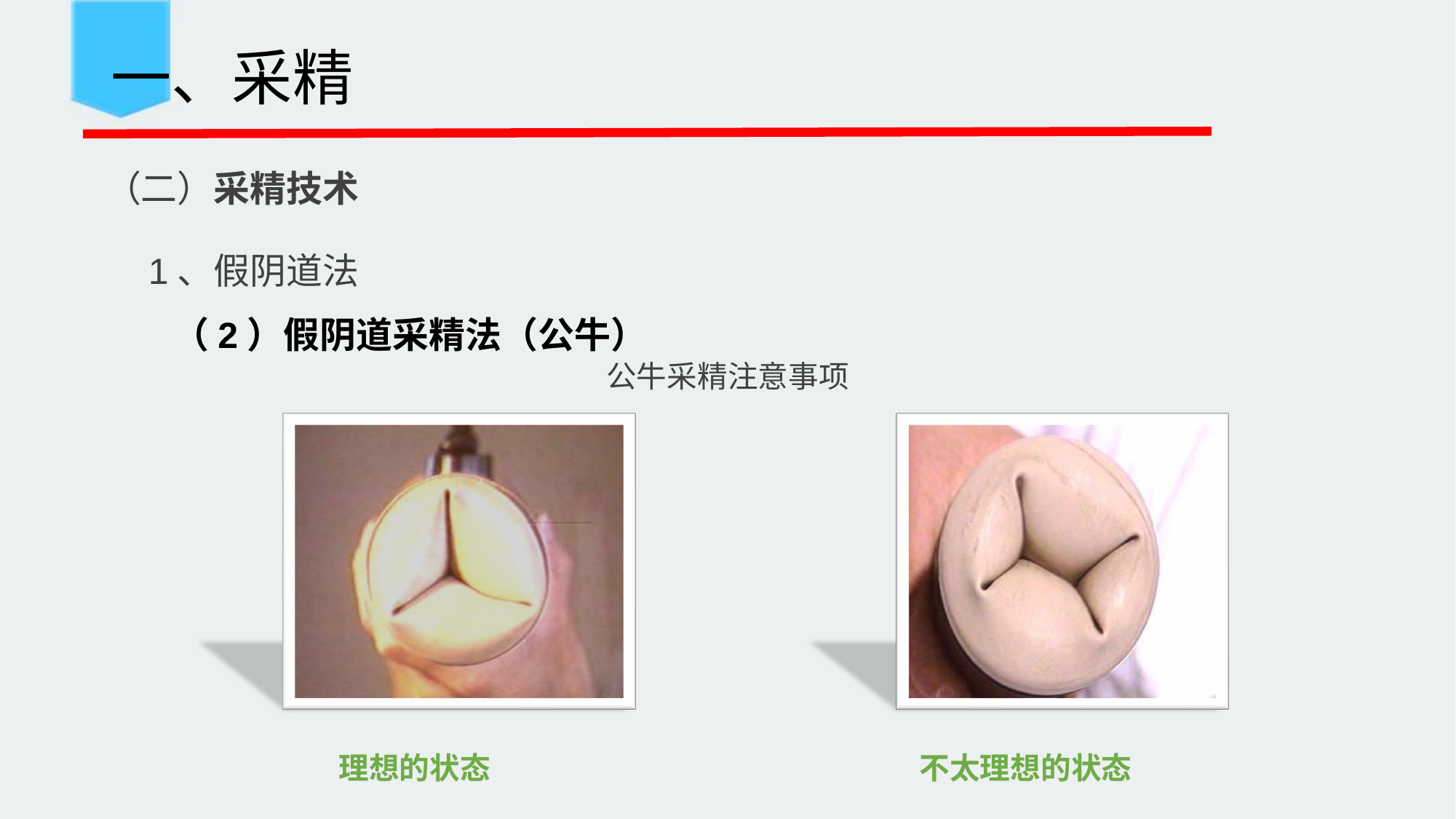

一、采精
  （二）采精技术

1、假阴道法
（2）假阴道采精法（公牛）
公牛采精注意事项

理想的状态
不太理想的状态